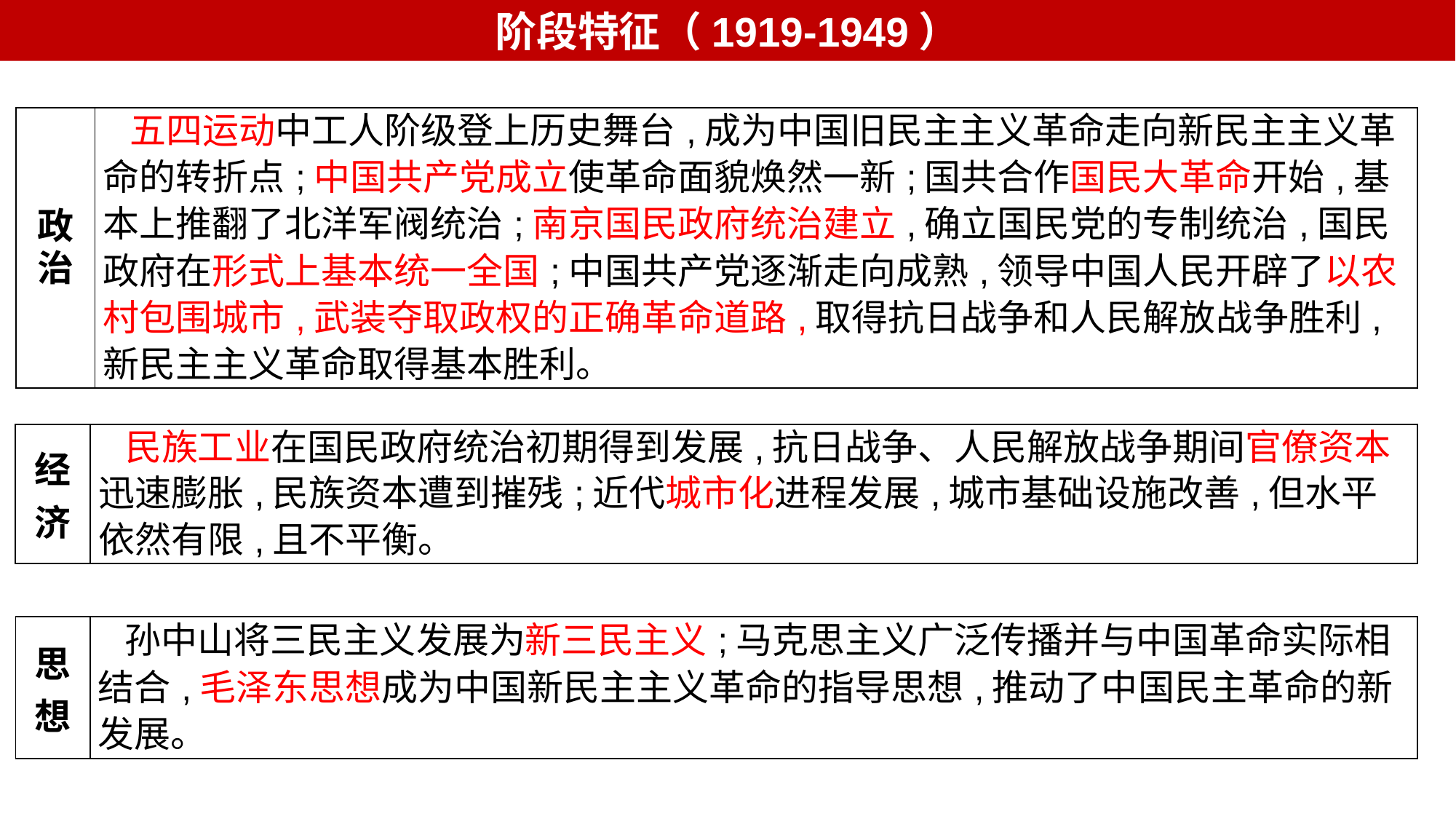

阶段特征（1919-1949）
| 政治 | 五四运动中工人阶级登上历史舞台,成为中国旧民主主义革命走向新民主主义革命的转折点;中国共产党成立使革命面貌焕然一新;国共合作国民大革命开始,基本上推翻了北洋军阀统治;南京国民政府统治建立,确立国民党的专制统治,国民政府在形式上基本统一全国;中国共产党逐渐走向成熟,领导中国人民开辟了以农村包围城市,武装夺取政权的正确革命道路,取得抗日战争和人民解放战争胜利,新民主主义革命取得基本胜利。 |
| --- | --- |
| 经济 | 民族工业在国民政府统治初期得到发展,抗日战争、人民解放战争期间官僚资本迅速膨胀,民族资本遭到摧残;近代城市化进程发展,城市基础设施改善,但水平依然有限,且不平衡。 |
| --- | --- |
| 思想 | 孙中山将三民主义发展为新三民主义;马克思主义广泛传播并与中国革命实际相结合,毛泽东思想成为中国新民主主义革命的指导思想,推动了中国民主革命的新发展。 |
| --- | --- |